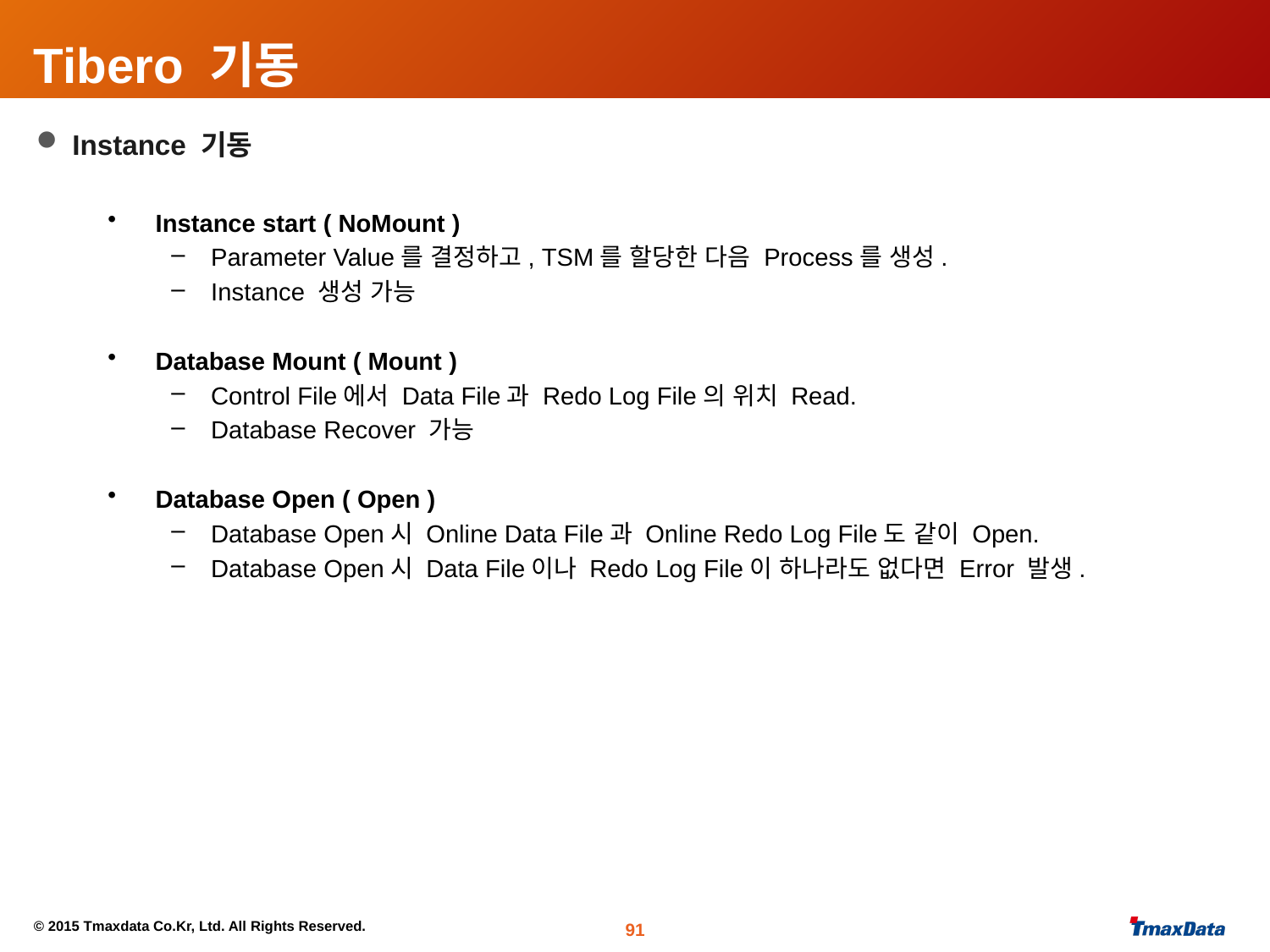

# Tibero 기동
 Instance 기동
Instance start ( NoMount )
Parameter Value를 결정하고, TSM를 할당한 다음 Process를 생성.
Instance 생성 가능

Database Mount ( Mount )
Control File에서 Data File과 Redo Log File의 위치 Read.
Database Recover 가능

Database Open ( Open )
Database Open시 Online Data File과 Online Redo Log File도 같이 Open.
Database Open시 Data File이나 Redo Log File이 하나라도 없다면 Error 발생.